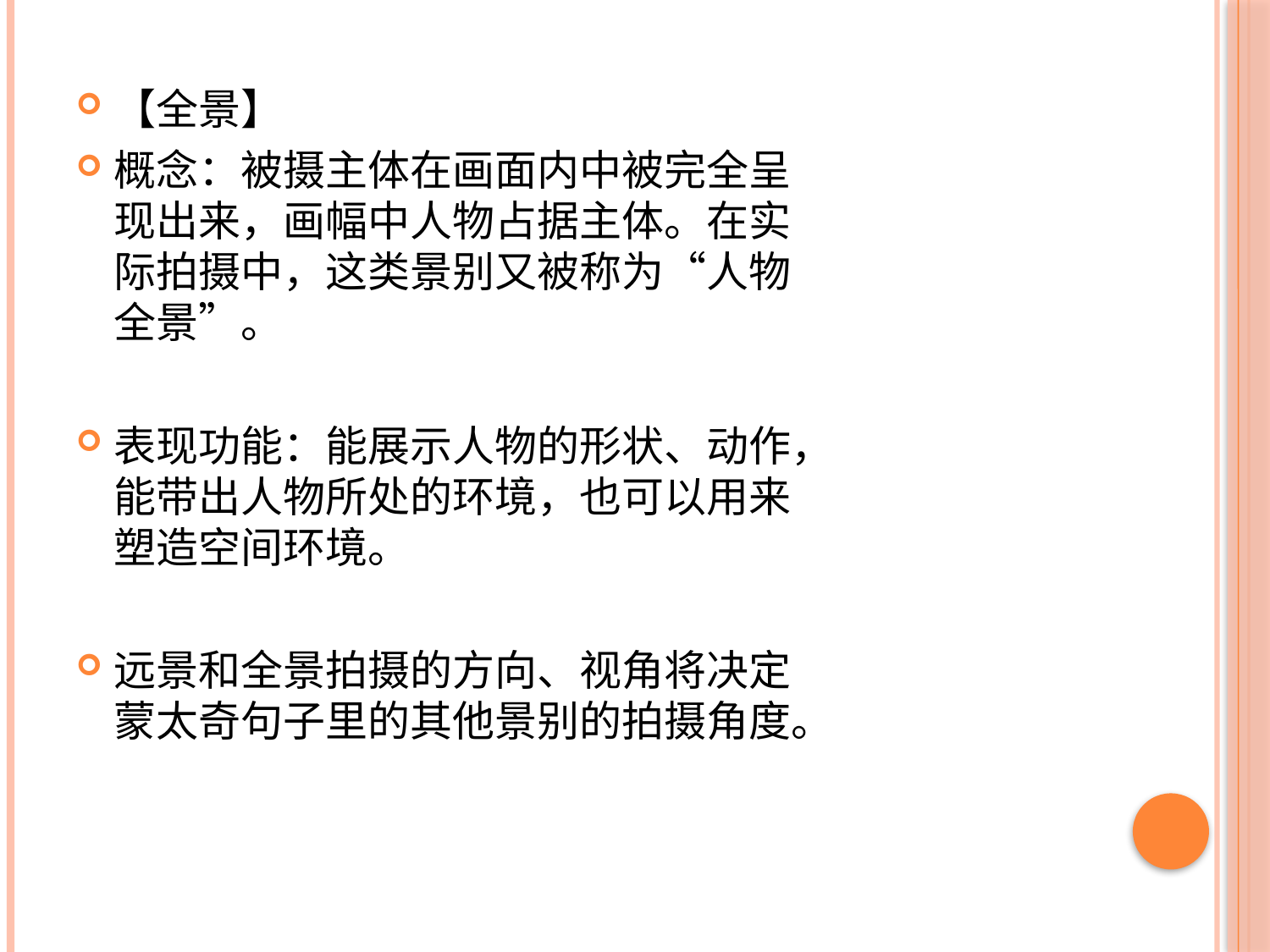

#
【全景】
概念：被摄主体在画面内中被完全呈现出来，画幅中人物占据主体。在实际拍摄中，这类景别又被称为“人物全景”。

表现功能：能展示人物的形状、动作，能带出人物所处的环境，也可以用来塑造空间环境。

远景和全景拍摄的方向、视角将决定蒙太奇句子里的其他景别的拍摄角度。